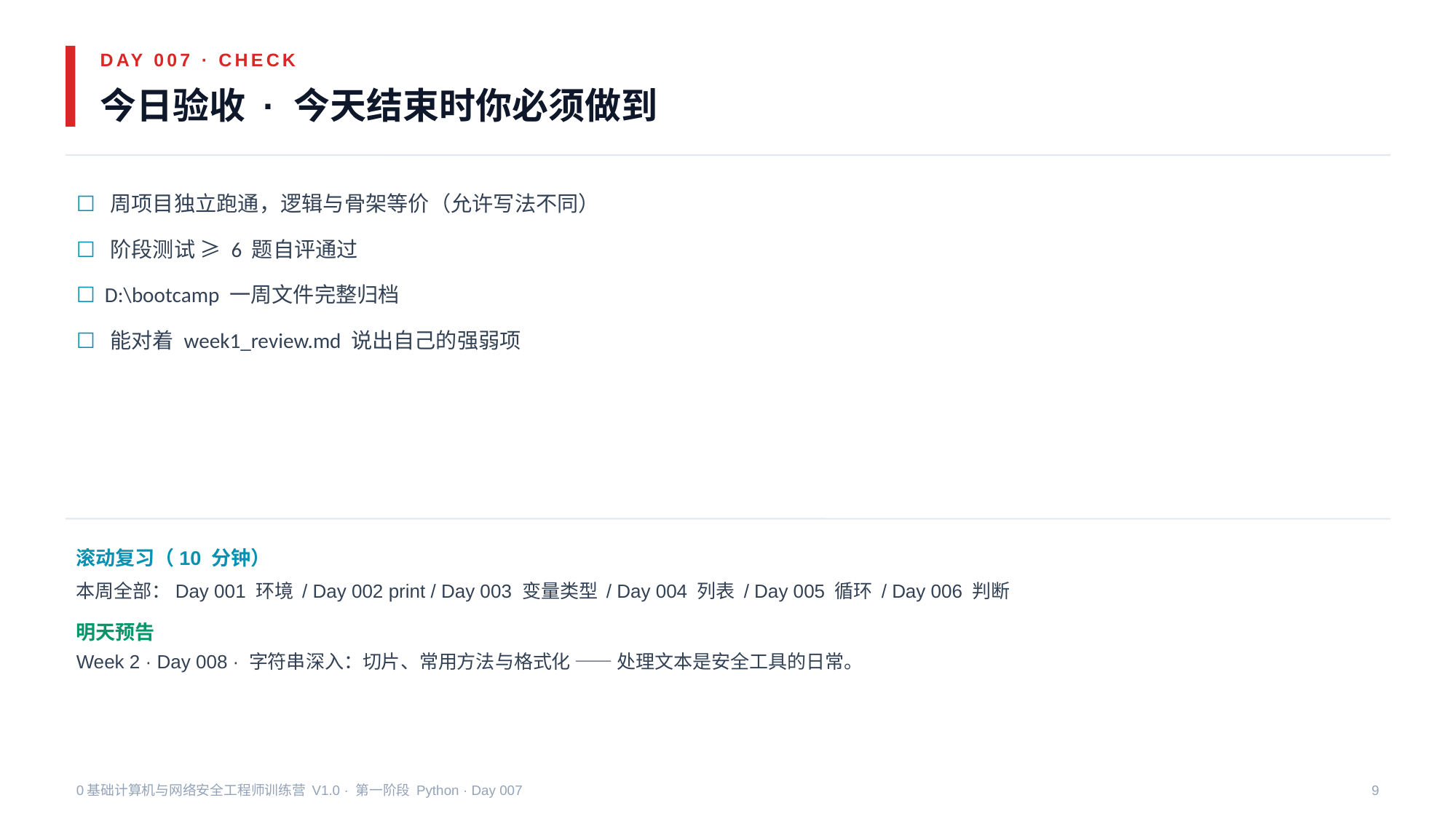

DAY 007 · CHECK

今日验收 · 今天结束时你必须做到

☐  周项目独立跑通，逻辑与骨架等价（允许写法不同）
☐  阶段测试 ≥ 6 题自评通过
☐  D:\bootcamp 一周文件完整归档
☐  能对着 week1_review.md 说出自己的强弱项

滚动复习（10 分钟）
本周全部：Day 001 环境 / Day 002 print / Day 003 变量类型 / Day 004 列表 / Day 005 循环 / Day 006 判断
明天预告
Week 2 · Day 008 · 字符串深入：切片、常用方法与格式化 —— 处理文本是安全工具的日常。
0基础计算机与网络安全工程师训练营 V1.0 · 第一阶段 Python · Day 007
9